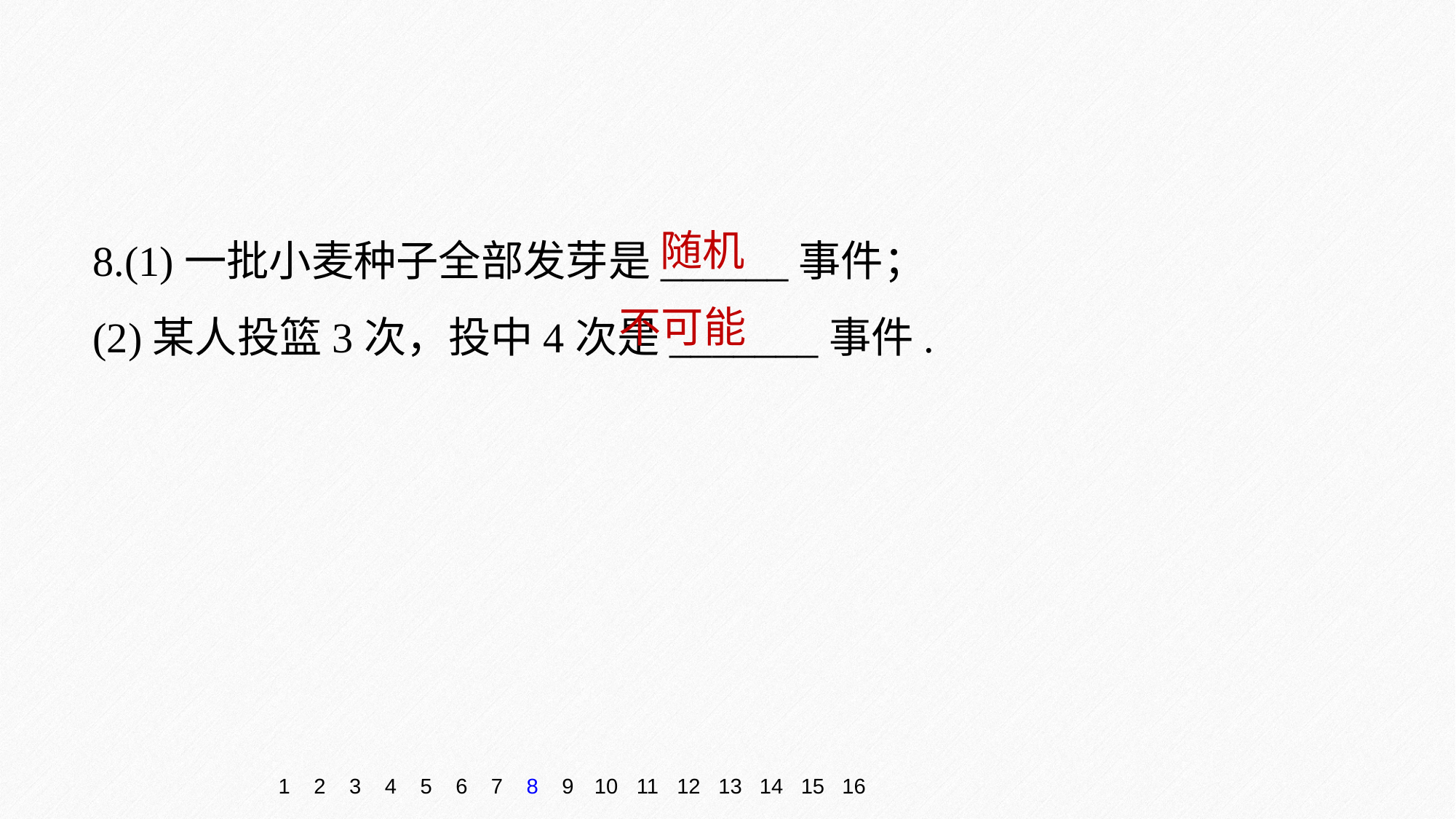

8.(1)一批小麦种子全部发芽是______事件；
(2)某人投篮3次，投中4次是_______事件.
随机
不可能
1
2
3
4
5
6
7
8
9
10
11
12
13
14
15
16